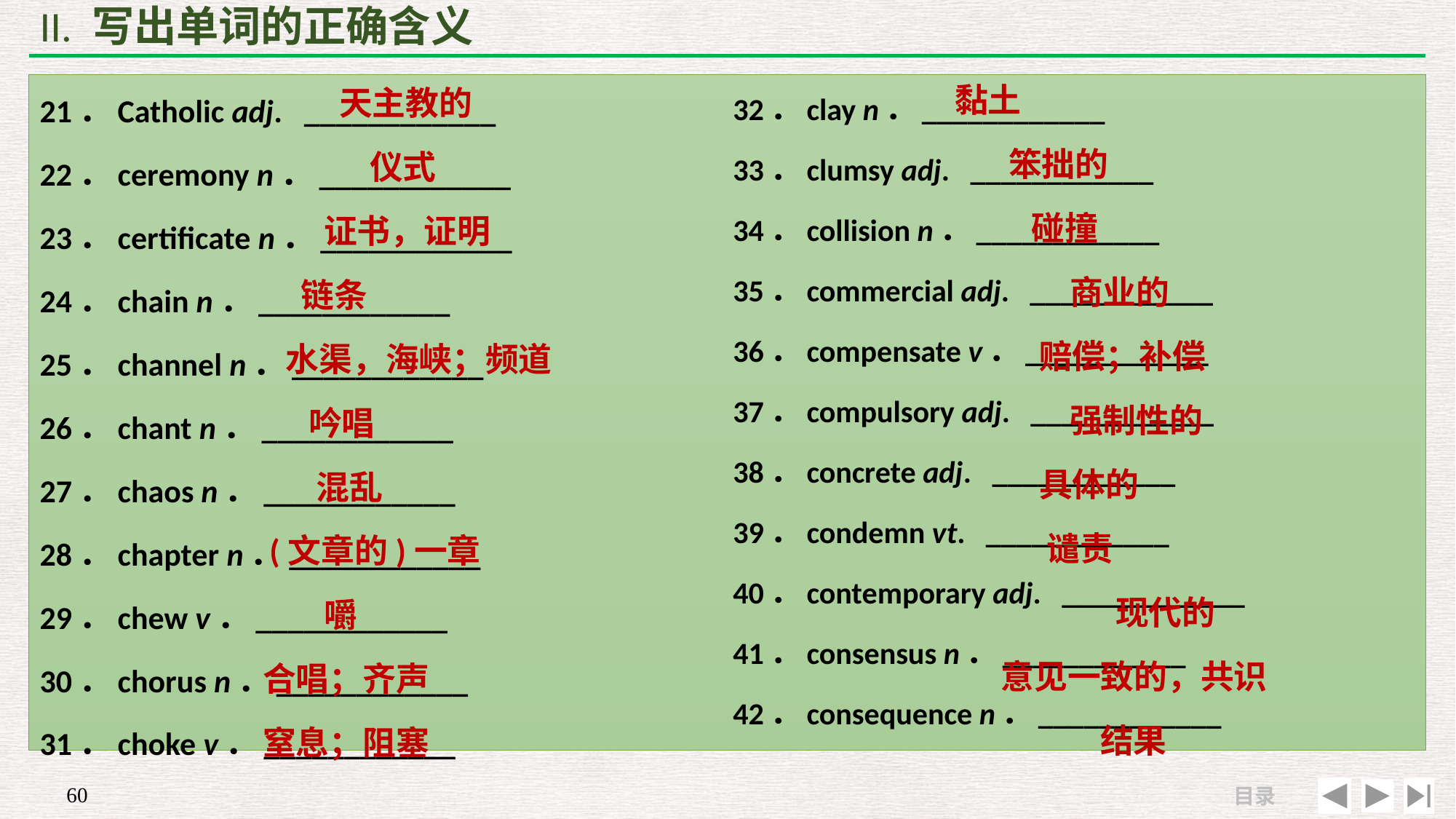

# II. 写出单词的正确含义
黏土
      笨拙的
         碰撞
              商业的
          赔偿；补偿
              强制性的
          具体的
           谴责
                    现代的
     意见一致的，共识
                  结果
           天主教的
               仪式
         证书，证明
      链条
    水渠，海峡；频道
       吟唱
        混乱
   (文章的)一章
         嚼
 合唱；齐声
 窒息；阻塞
21．Catholic adj.   ____________
22．ceremony n．____________
23．certificate n．____________
24．chain n．____________
25．channel n．____________
26．chant n．____________
27．chaos n．____________
28．chapter n．____________
29．chew v．____________
30．chorus n．____________
31．choke v．____________
32．clay n．____________
33．clumsy adj.   ____________
34．collision n．____________
35．commercial adj.   ____________
36．compensate v．____________
37．compulsory adj.   ____________
38．concrete adj.   ____________
39．condemn vt.   ____________
40．contemporary adj.   ____________
41．consensus n．____________
42．consequence n．____________